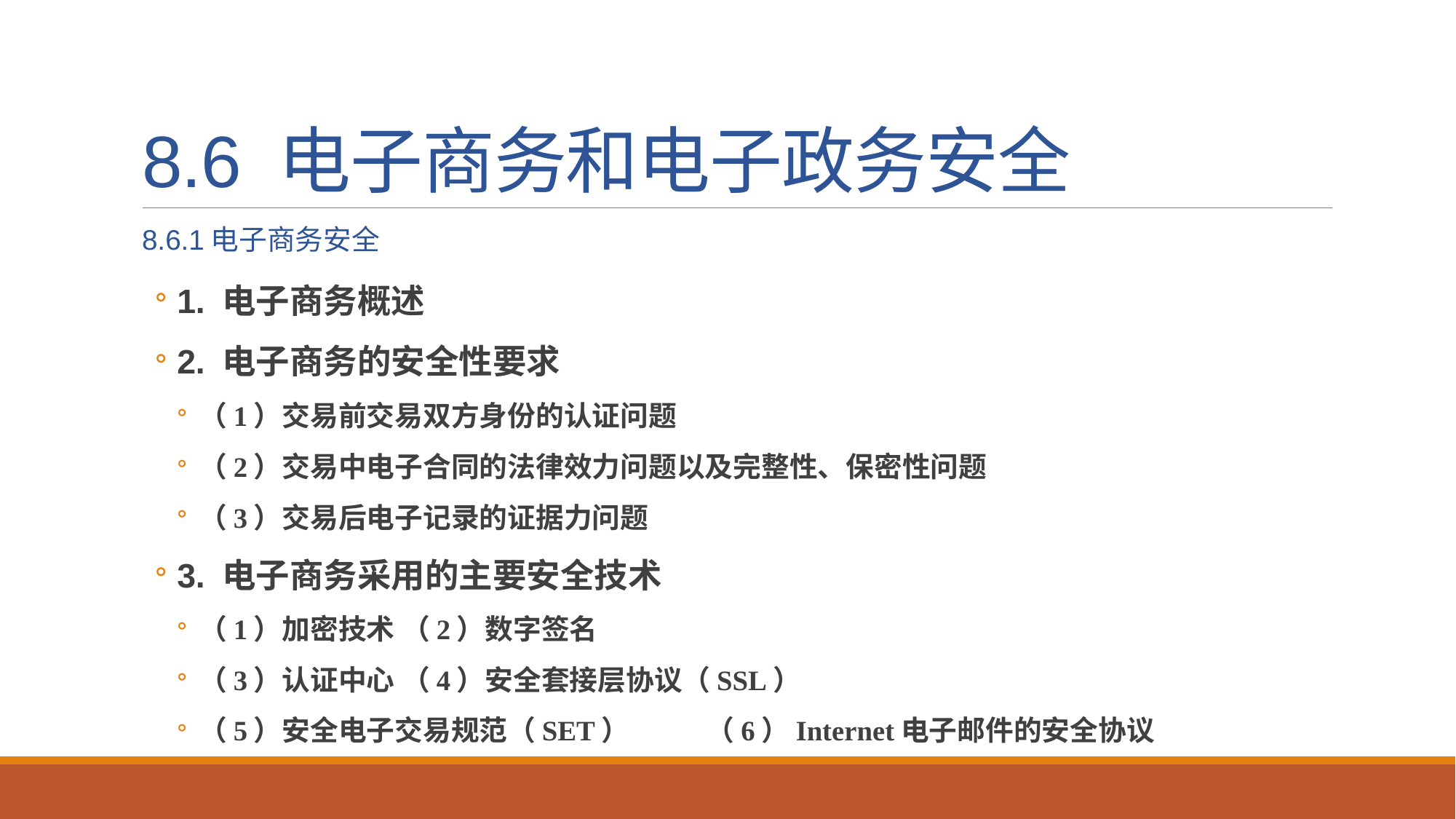

# 8.6 电子商务和电子政务安全
8.6.1电子商务安全
1. 电子商务概述
2. 电子商务的安全性要求
（1）交易前交易双方身份的认证问题
（2）交易中电子合同的法律效力问题以及完整性、保密性问题
（3）交易后电子记录的证据力问题
3. 电子商务采用的主要安全技术
（1）加密技术			（2）数字签名
（3）认证中心			（4）安全套接层协议（SSL）
（5）安全电子交易规范（SET）	（6）Internet电子邮件的安全协议